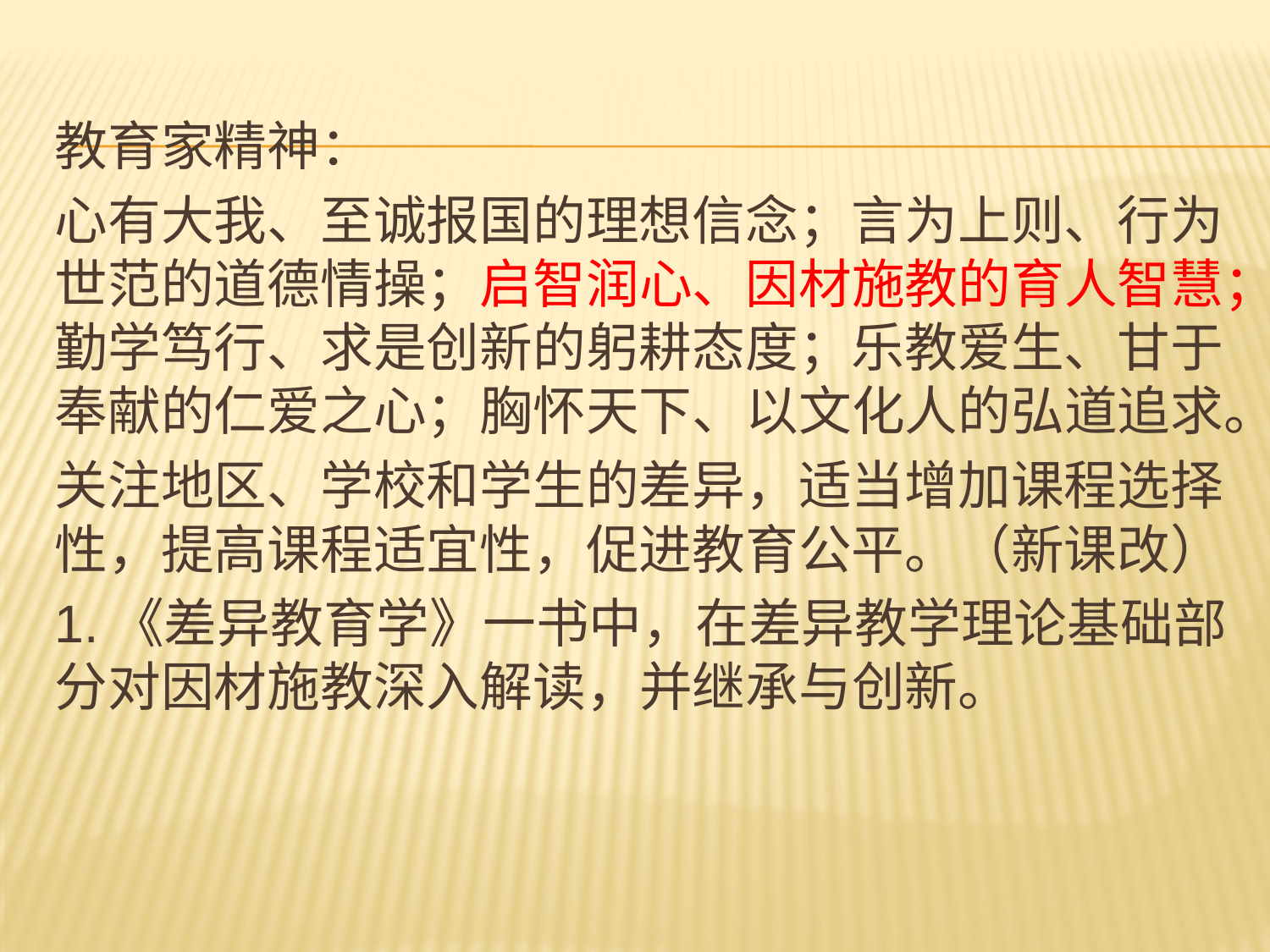

教育家精神：
心有大我、至诚报国的理想信念；言为上则、行为世范的道德情操；启智润心、因材施教的育人智慧；勤学笃行、求是创新的躬耕态度；乐教爱生、甘于奉献的仁爱之心；胸怀天下、以文化人的弘道追求。
关注地区、学校和学生的差异，适当增加课程选择性，提高课程适宜性，促进教育公平。（新课改）
1.《差异教育学》一书中，在差异教学理论基础部分对因材施教深入解读，并继承与创新。